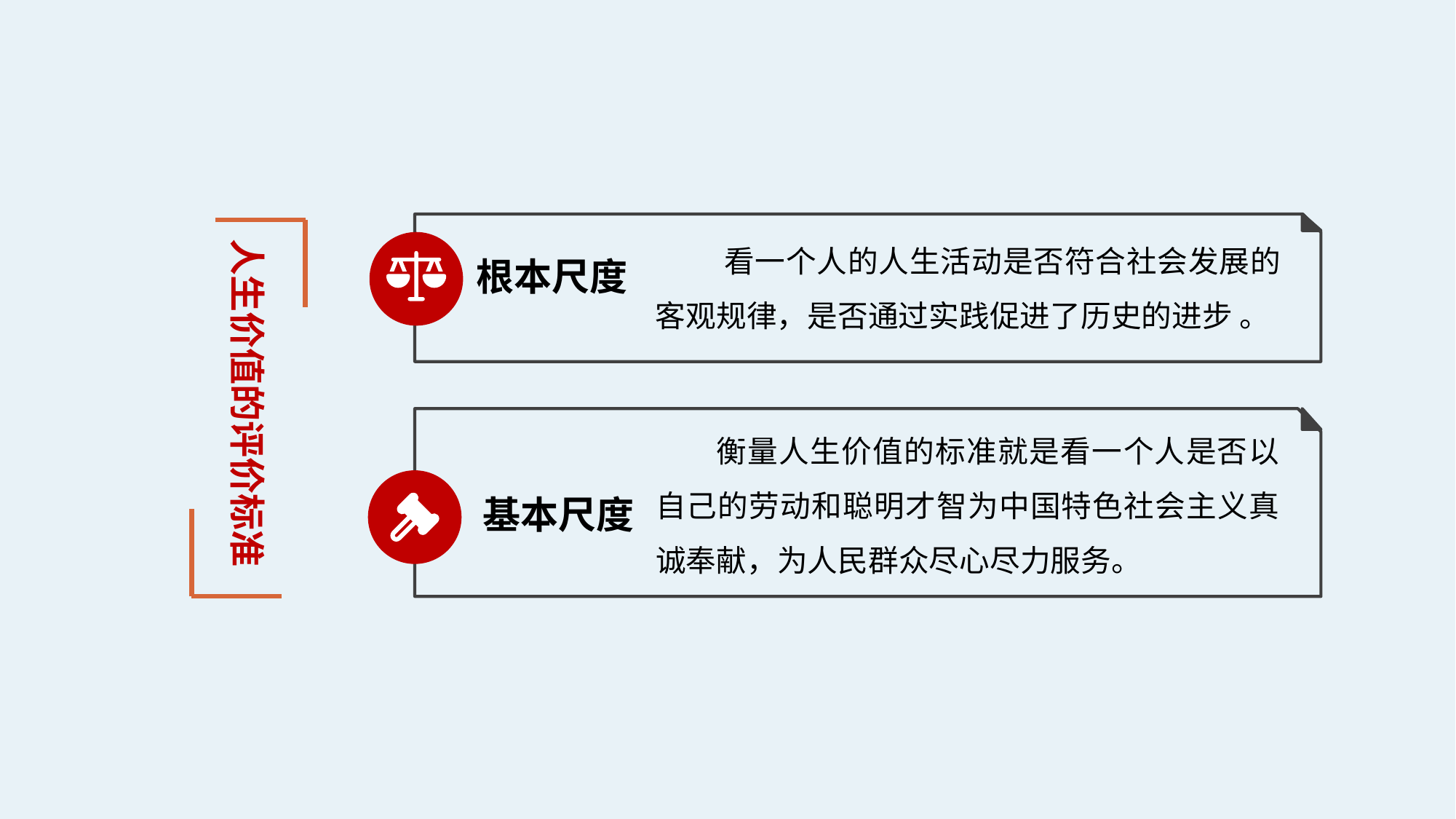

看一个人的人生活动是否符合社会发展的客观规律，是否通过实践促进了历史的进步 。

人生价值的评价标准
根本尺度

衡量人生价值的标准就是看一个人是否以自己的劳动和聪明才智为中国特色社会主义真诚奉献，为人民群众尽心尽力服务。

基本尺度